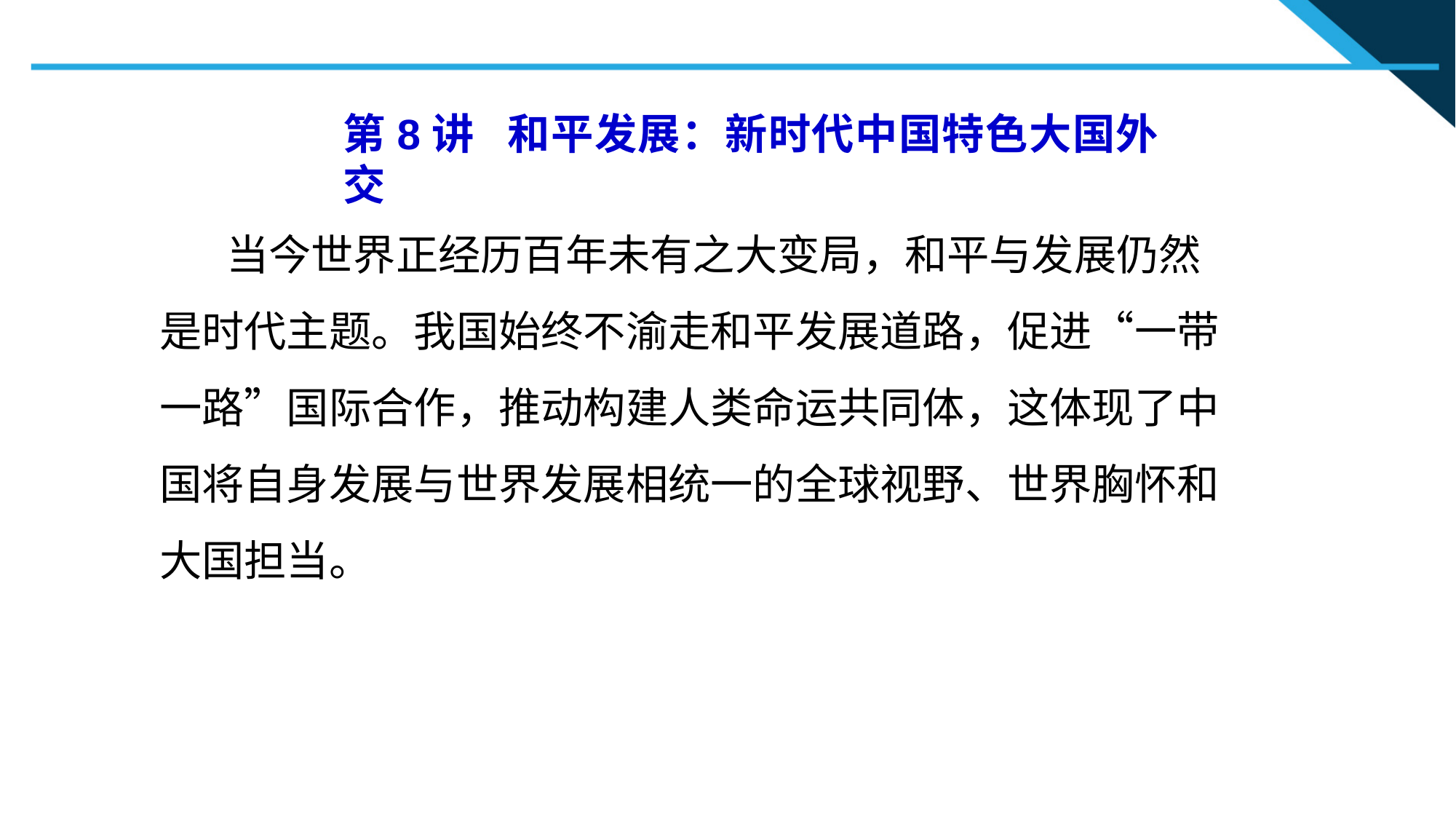

第8讲   和平发展：新时代中国特色大国外交
      当今世界正经历百年未有之大变局，和平与发展仍然
是时代主题。我国始终不渝走和平发展道路，促进“一带
一路”国际合作，推动构建人类命运共同体，这体现了中
国将自身发展与世界发展相统一的全球视野、世界胸怀和
大国担当。